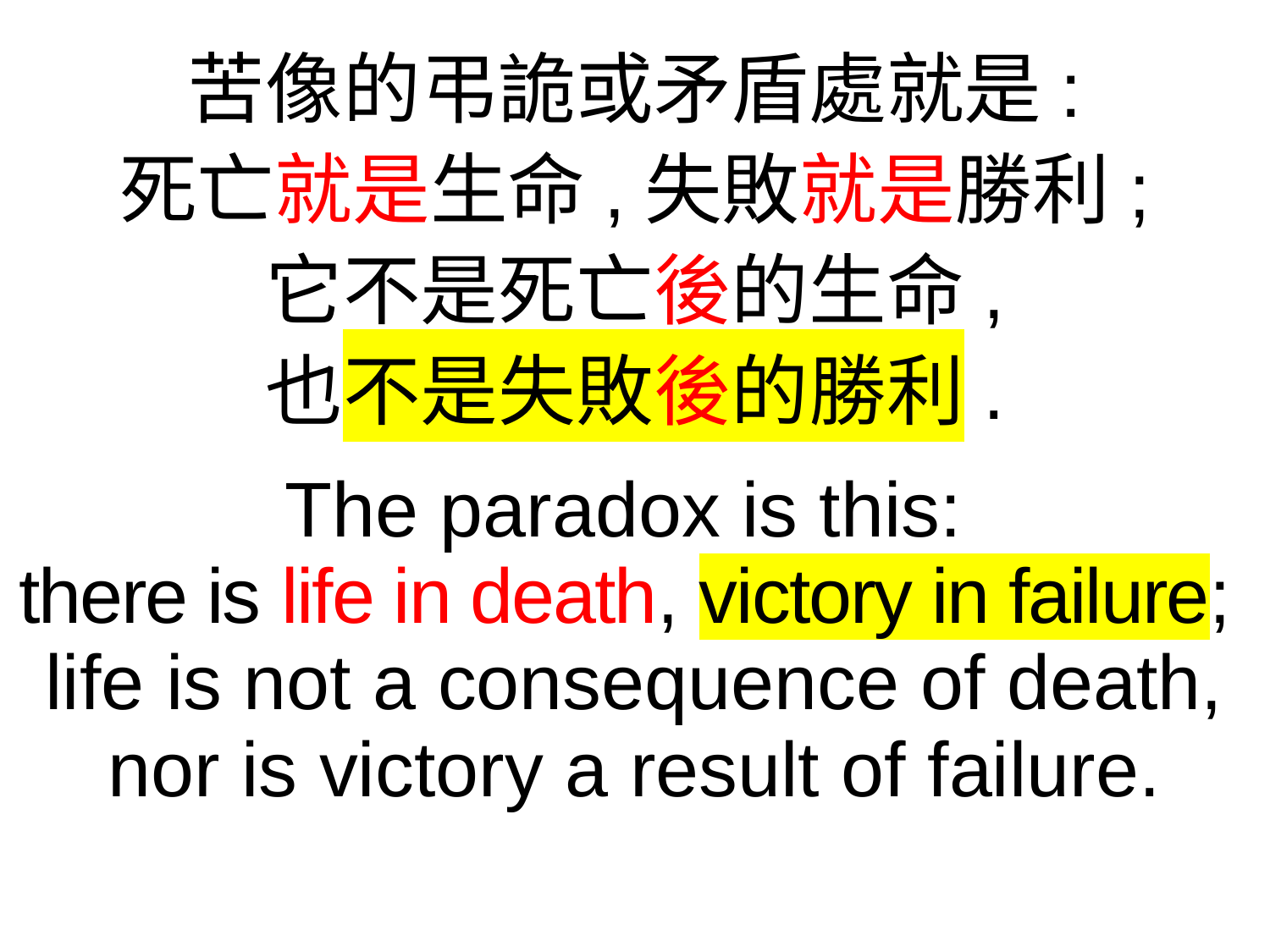

苦像的弔詭或矛盾處就是:
死亡就是生命,失敗就是勝利;
它不是死亡後的生命,
也不是失敗後的勝利.
The paradox is this:
there is life in death, victory in failure;
life is not a consequence of death, nor is victory a result of failure.